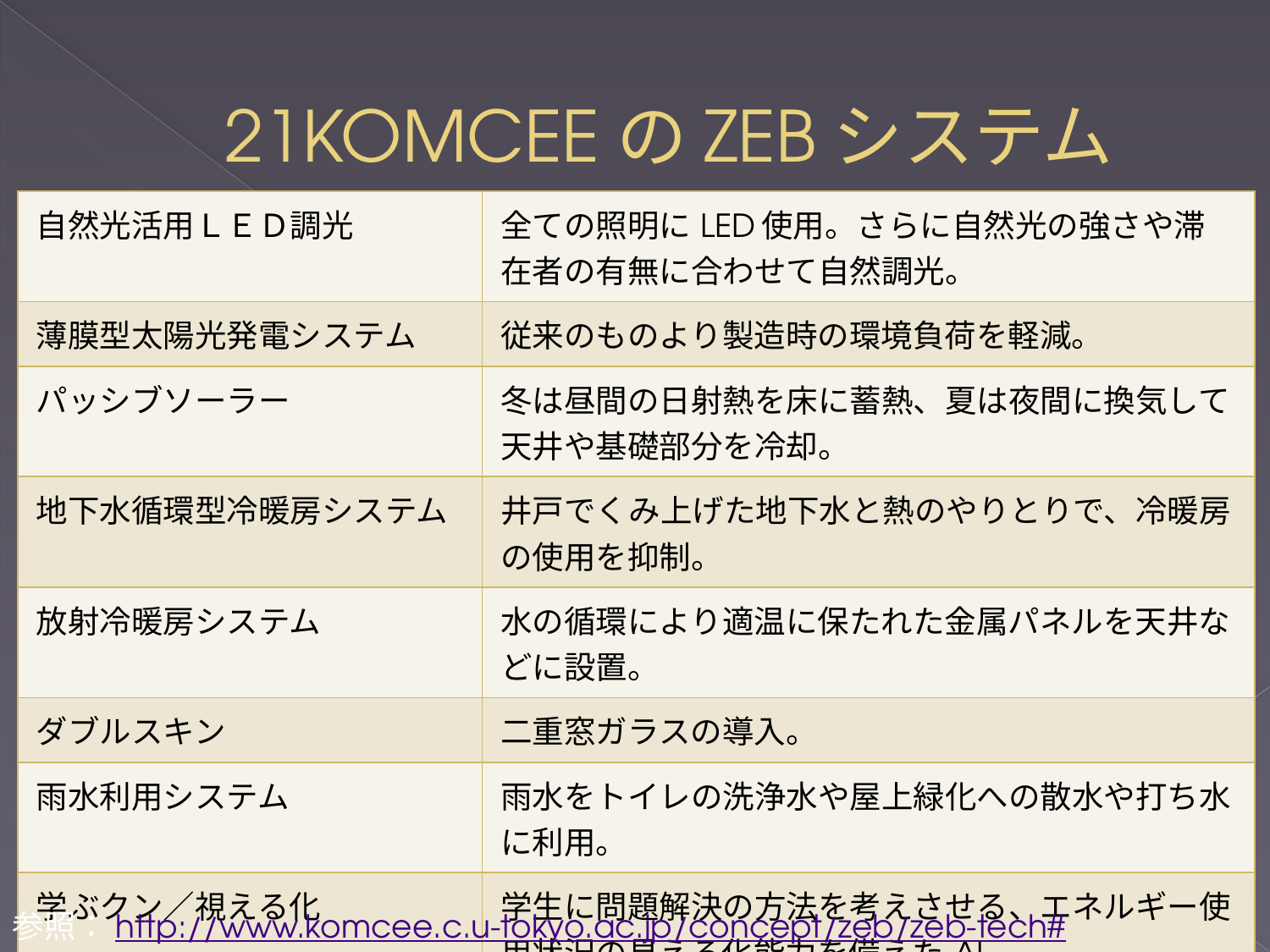

# 21KOMCEEのZEBシステム
| 自然光活用ＬＥＤ調光 | 全ての照明にLED使用。さらに自然光の強さや滞在者の有無に合わせて自然調光。 |
| --- | --- |
| 薄膜型太陽光発電システム | 従来のものより製造時の環境負荷を軽減。 |
| パッシブソーラー | 冬は昼間の日射熱を床に蓄熱、夏は夜間に換気して天井や基礎部分を冷却。 |
| 地下水循環型冷暖房システム | 井戸でくみ上げた地下水と熱のやりとりで、冷暖房の使用を抑制。 |
| 放射冷暖房システム | 水の循環により適温に保たれた金属パネルを天井などに設置。 |
| ダブルスキン | 二重窓ガラスの導入。 |
| 雨水利用システム | 雨水をトイレの洗浄水や屋上緑化への散水や打ち水に利用。 |
| 学ぶクン／視える化 | 学生に問題解決の方法を考えさせる、エネルギー使用状況の見える化能力を備えたAI。 |
参照：http://www.komcee.c.u-tokyo.ac.jp/concept/zeb/zeb-tech#